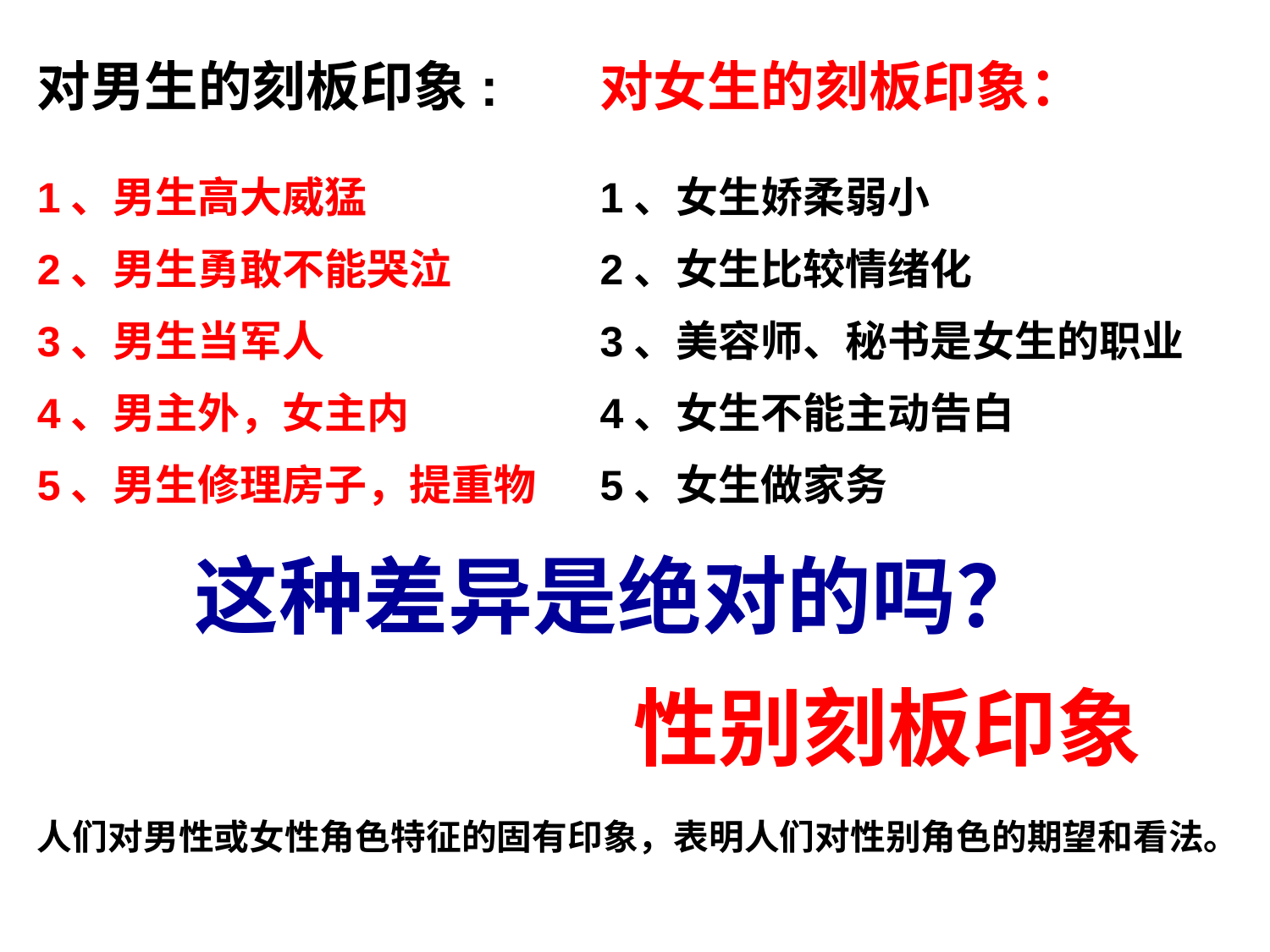

对男生的刻板印象:
对女生的刻板印象：
1、男生高大威猛
2、男生勇敢不能哭泣
3、男生当军人
4、男主外，女主内
5、男生修理房子，提重物
1、女生娇柔弱小
2、女生比较情绪化
3、美容师、秘书是女生的职业
4、女生不能主动告白
5、女生做家务
这种差异是绝对的吗？
性别刻板印象
人们对男性或女性角色特征的固有印象，表明人们对性别角色的期望和看法。